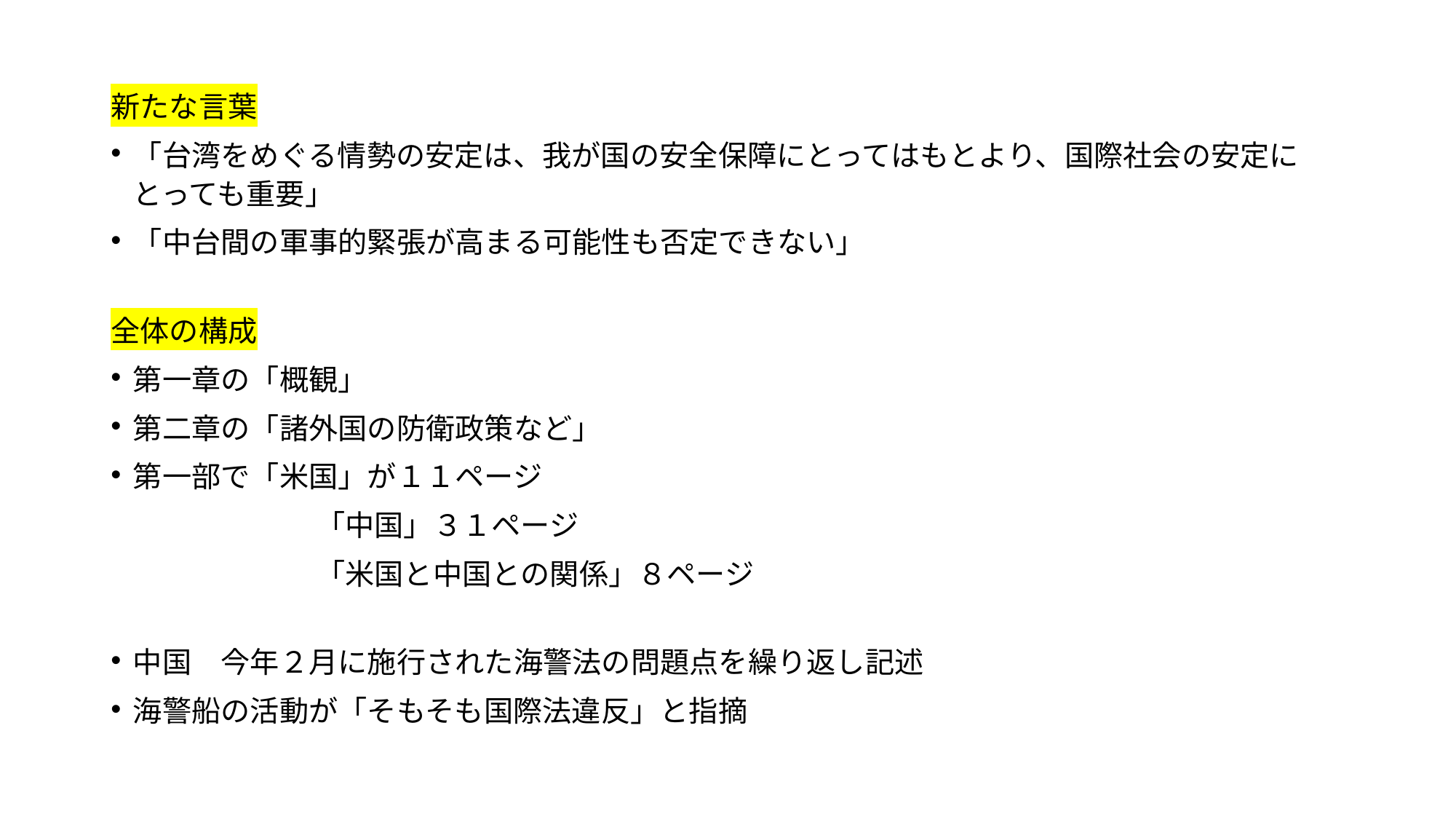

新たな言葉
「台湾をめぐる情勢の安定は、我が国の安全保障にとってはもとより、国際社会の安定にとっても重要」
「中台間の軍事的緊張が高まる可能性も否定できない」

全体の構成
第一章の「概観」
第二章の「諸外国の防衛政策など」
第一部で「米国」が１１ページ
　　　　　　　「中国」３１ページ
　　　　　　　「米国と中国との関係」８ページ

中国　今年２月に施行された海警法の問題点を繰り返し記述
海警船の活動が「そもそも国際法違反」と指摘